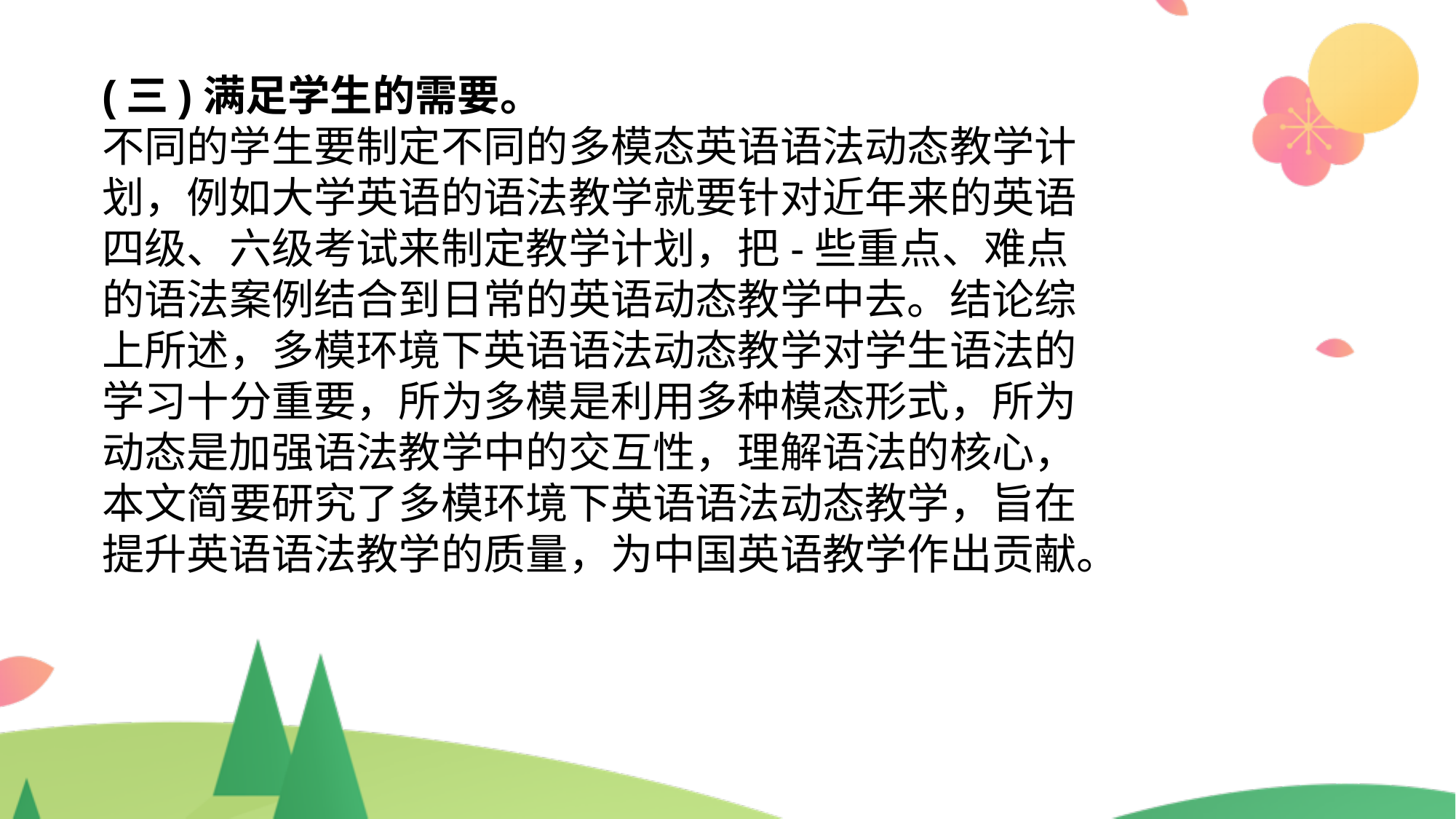

(三)满足学生的需要。
不同的学生要制定不同的多模态英语语法动态教学计划，例如大学英语的语法教学就要针对近年来的英语四级、六级考试来制定教学计划，把-些重点、难点的语法案例结合到日常的英语动态教学中去。结论综上所述，多模环境下英语语法动态教学对学生语法的学习十分重要，所为多模是利用多种模态形式，所为动态是加强语法教学中的交互性，理解语法的核心，本文简要研究了多模环境下英语语法动态教学，旨在提升英语语法教学的质量，为中国英语教学作出贡献。